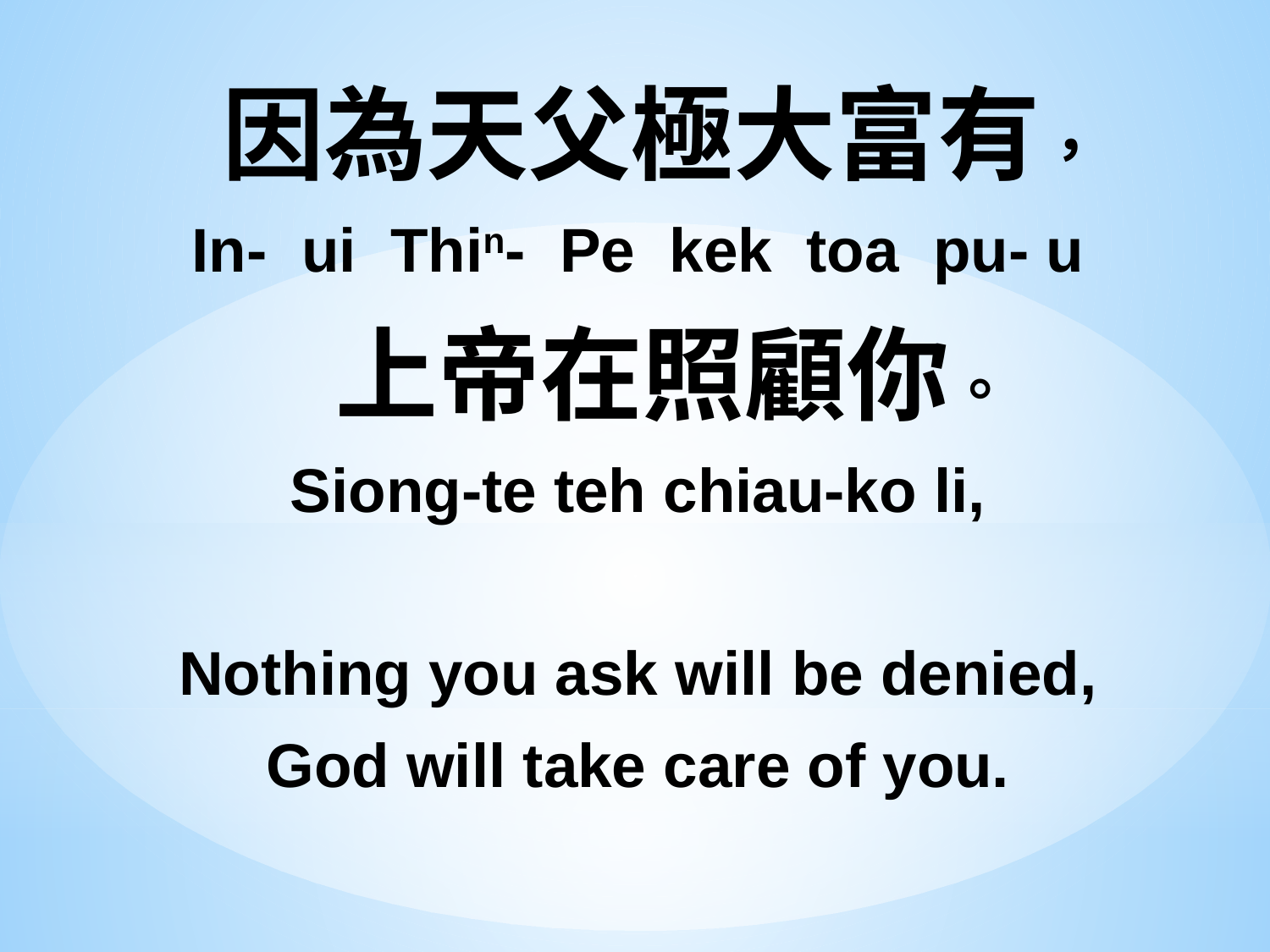

因為天父極大富有，
In-  ui  Thin-  Pe  kek  toa  pu- u
  上帝在照顧你。
Siong-te teh chiau-ko li,

Nothing you ask will be denied,
God will take care of you.